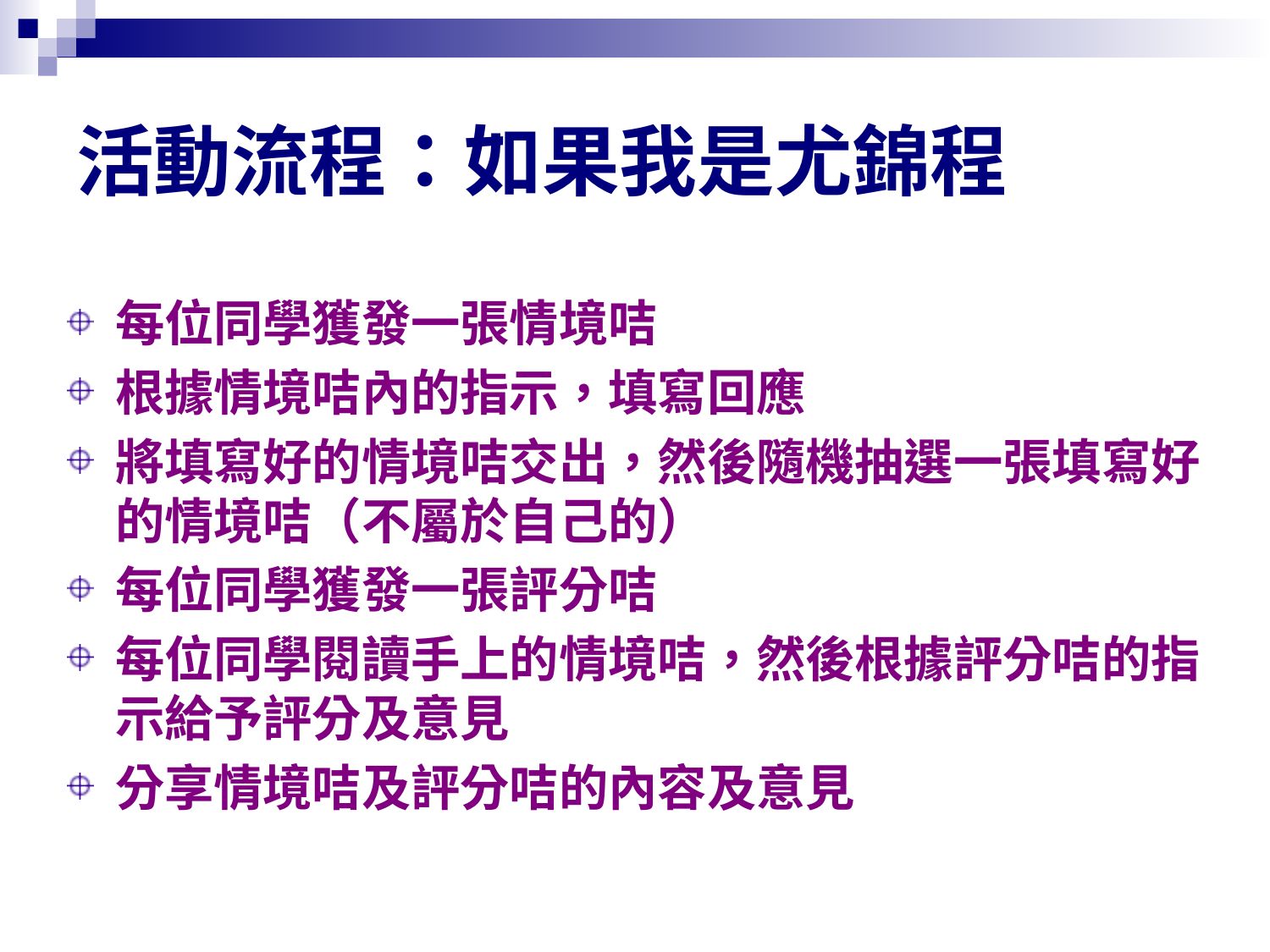

# 活動流程：如果我是尤錦程
每位同學獲發一張情境咭
根據情境咭內的指示，填寫回應
將填寫好的情境咭交出，然後隨機抽選一張填寫好的情境咭（不屬於自己的）
每位同學獲發一張評分咭
每位同學閱讀手上的情境咭，然後根據評分咭的指示給予評分及意見
分享情境咭及評分咭的內容及意見